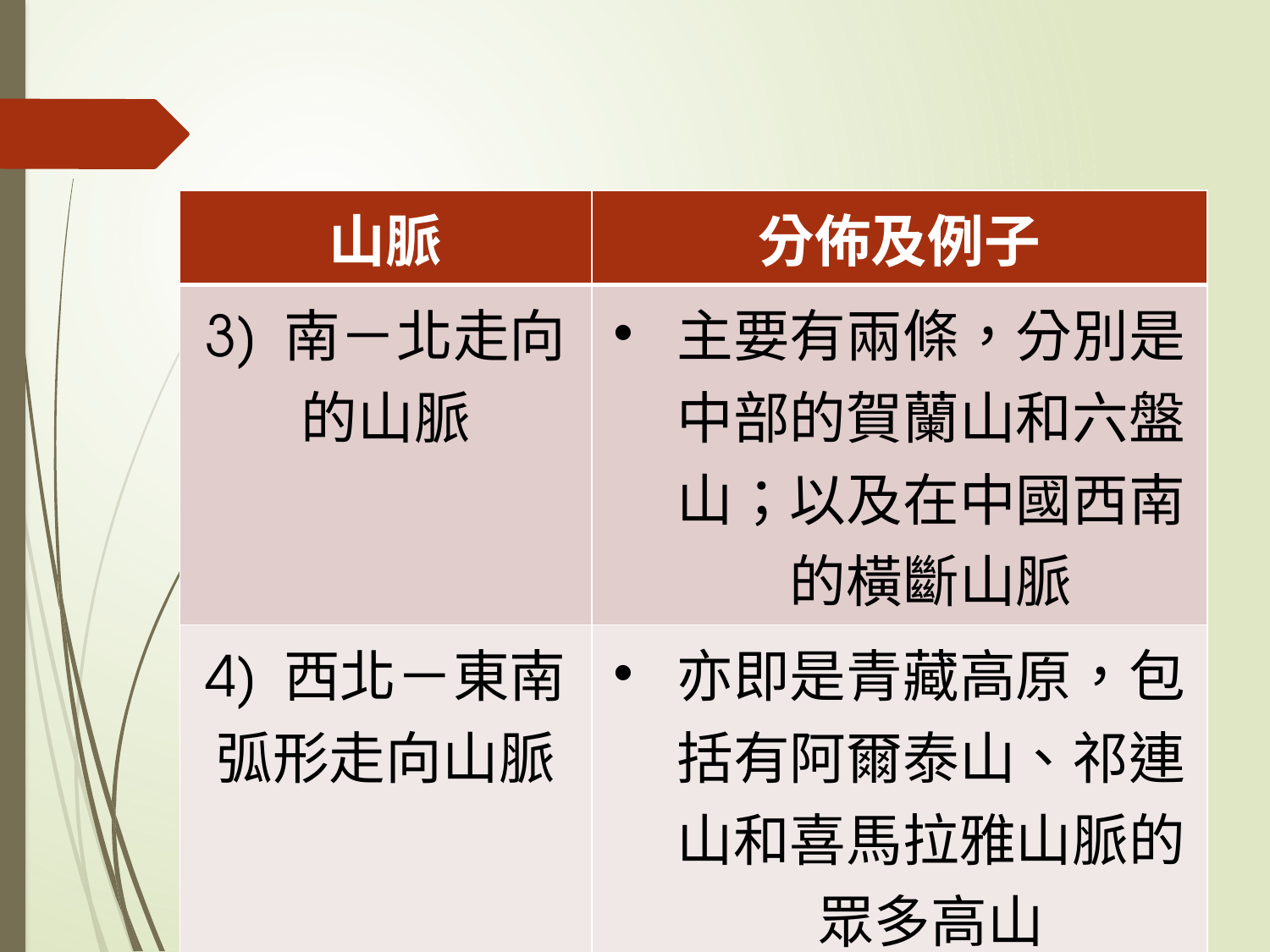

| 山脈 | 分佈及例子 |
| --- | --- |
| 3) 南－北走向的山脈 | 主要有兩條，分別是中部的賀蘭山和六盤山；以及在中國西南的橫斷山脈 |
| 4) 西北－東南弧形走向山脈 | 亦即是青藏高原，包括有阿爾泰山、祁連山和喜馬拉雅山脈的眾多高山 |